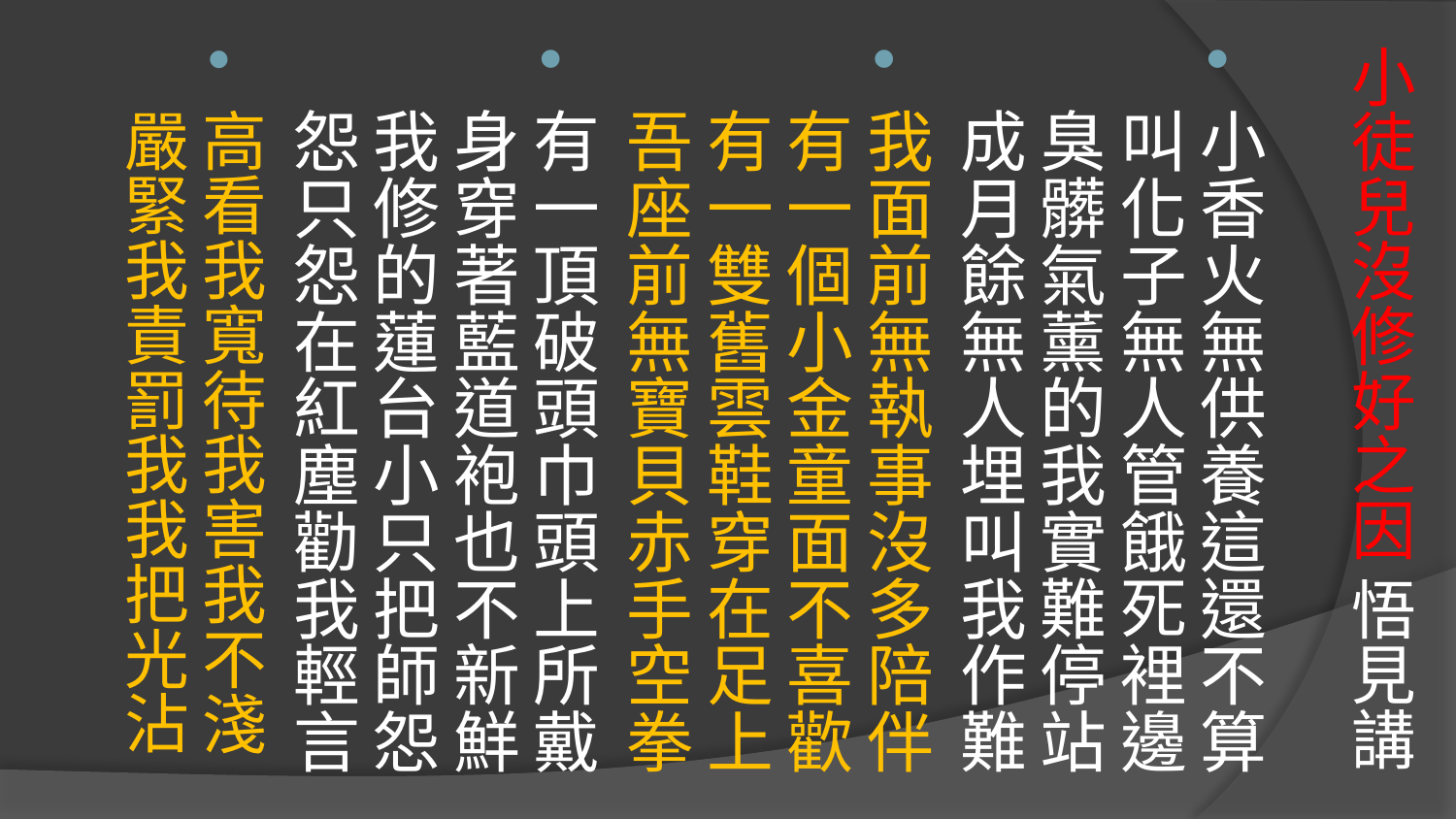

# 小徒兒沒修好之因 悟見講
小香火無供養這還不算
叫化子無人管餓死裡邊
臭髒氣薰的我實難停站
成月餘無人埋叫我作難
我面前無執事沒多陪伴
有一個小金童面不喜歡
有一雙舊雲鞋穿在足上
吾座前無寶貝赤手空拳
有一頂破頭巾頭上所戴
身穿著藍道袍也不新鮮我修的蓮台小只把師怨
怨只怨在紅塵勸我輕言
高看我寬待我害我不淺
嚴緊我責罰我我把光沾